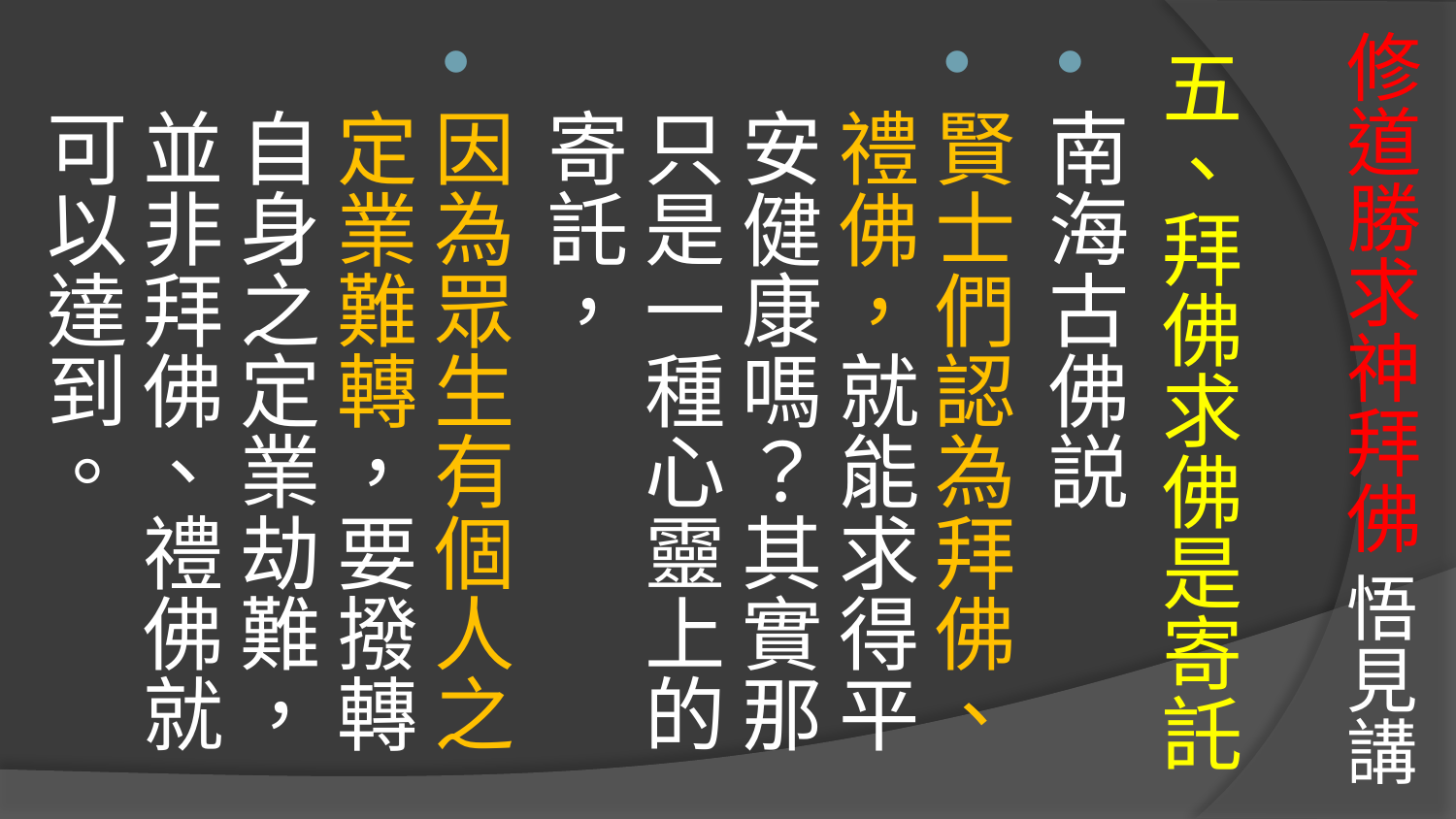

# 修道勝求神拜佛 悟見講
五、拜佛求佛是寄託
南海古佛説
賢士們認為拜佛、禮佛，就能求得平安健康嗎？其實那只是一種心靈上的寄託，
因為眾生有個人之定業難轉，要撥轉自身之定業劫難，並非拜佛、禮佛就可以達到。